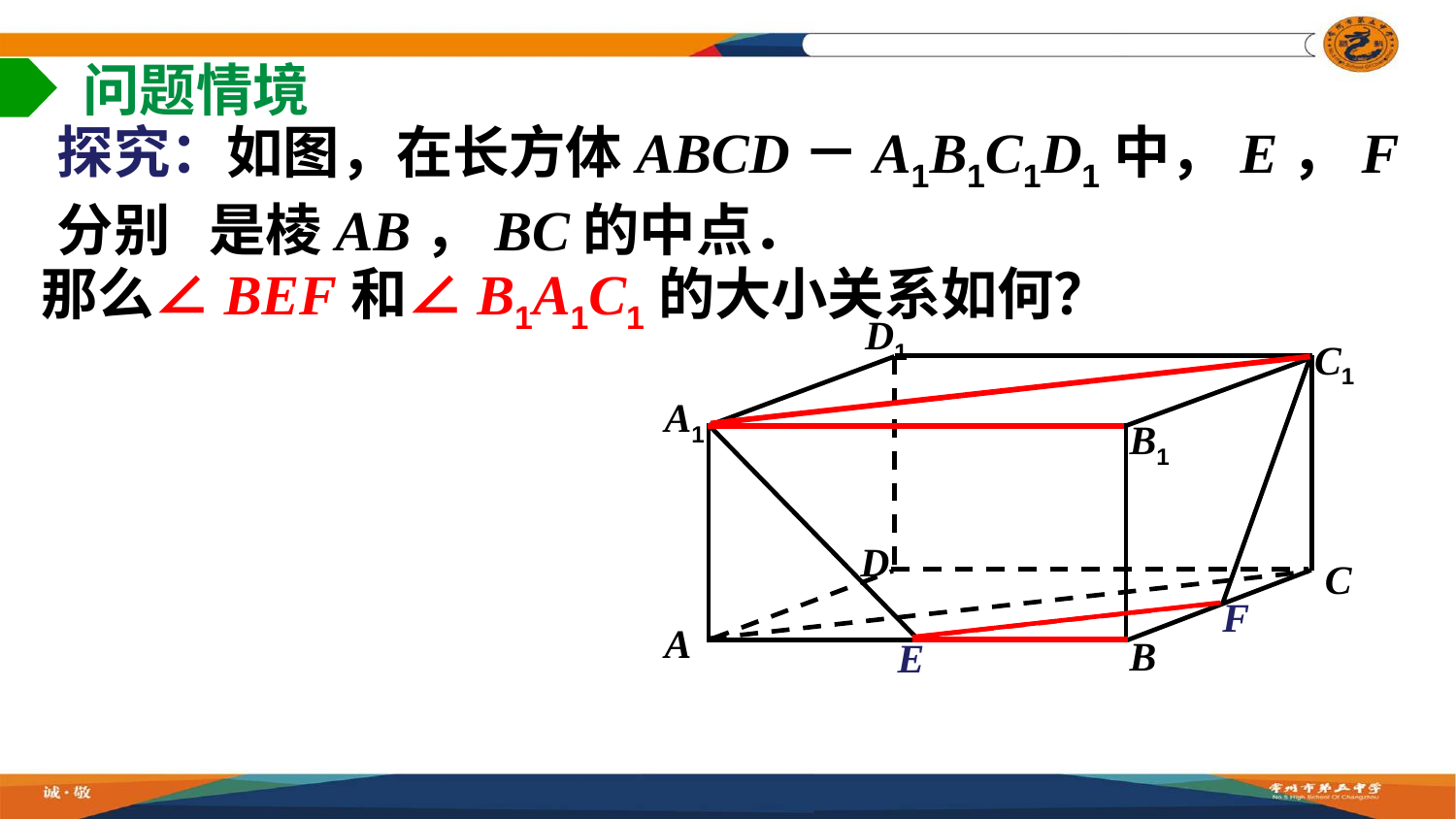

问题情境

探究：如图，在长方体ABCD－A1B1C1D1中，E，F分别   是棱AB，BC的中点．
那么∠BEF和∠B1A1C1的大小关系如何？
D1
C1

A1
B1

D
C

F
A
B
E